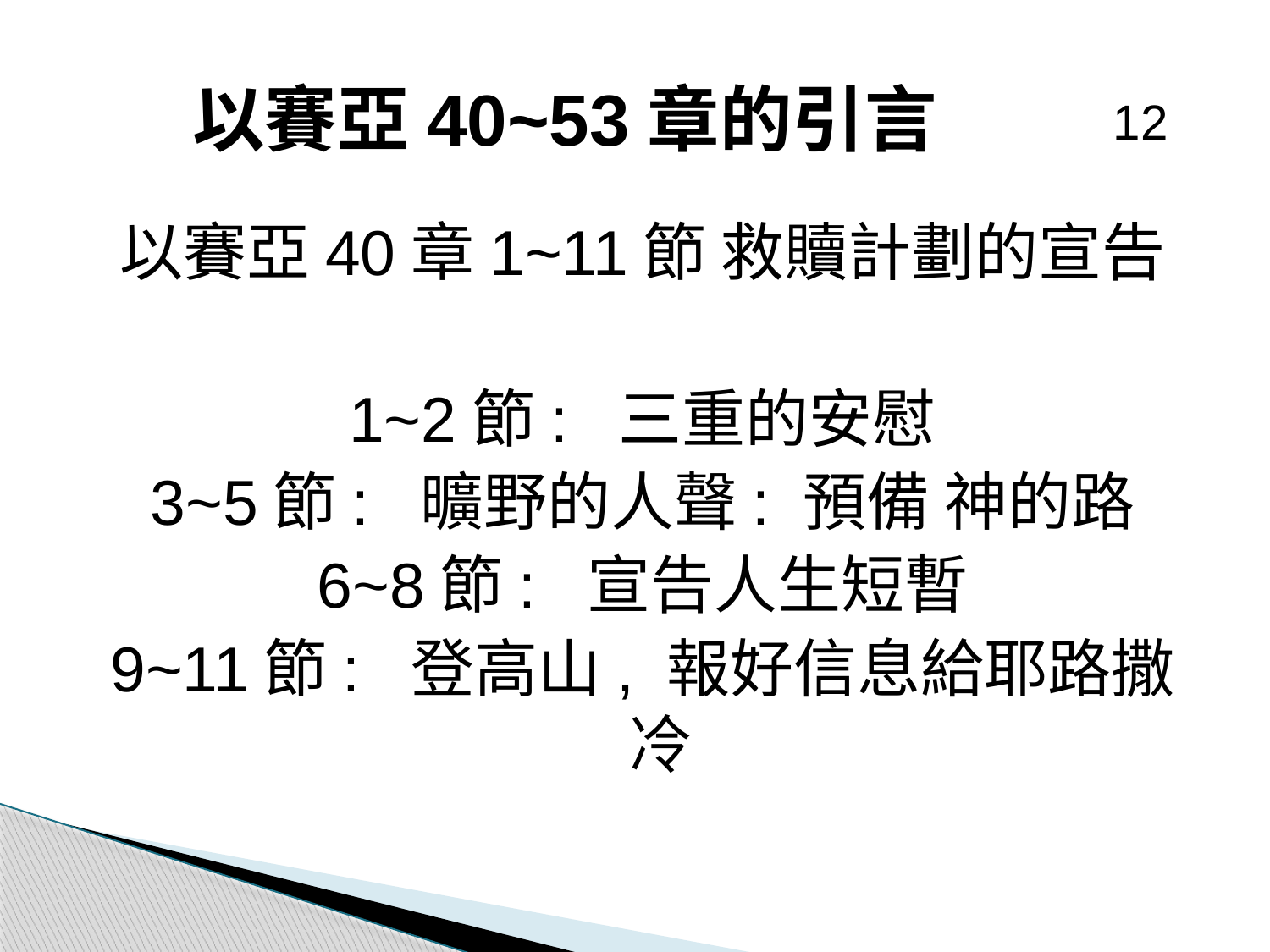

# 以賽亞40~53章的引言
12
以賽亞40章1~11節 救贖計劃的宣告

1~2節:  三重的安慰
3~5節:  曠野的人聲: 預備 神的路
6~8節:  宣告人生短暫
9~11節:  登高山, 報好信息給耶路撒冷